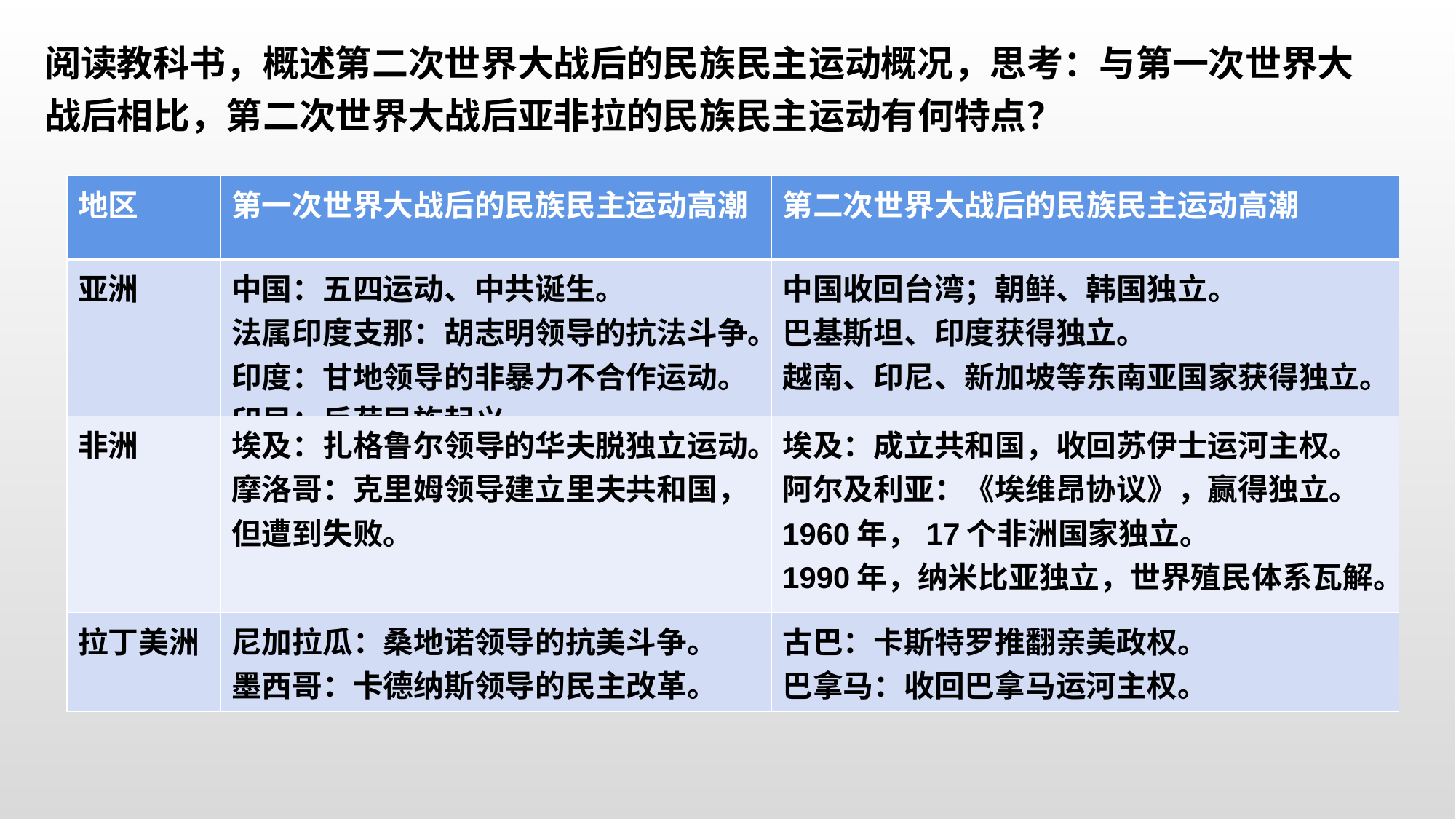

阅读教科书，概述第二次世界大战后的民族民主运动概况，思考：与第一次世界大战后相比，第二次世界大战后亚非拉的民族民主运动有何特点？
| 地区 | 第一次世界大战后的民族民主运动高潮 | 第二次世界大战后的民族民主运动高潮 |
| --- | --- | --- |
| 亚洲 | 中国：五四运动、中共诞生。 法属印度支那：胡志明领导的抗法斗争。 印度：甘地领导的非暴力不合作运动。 印尼：反荷民族起义 | 中国收回台湾；朝鲜、韩国独立。 巴基斯坦、印度获得独立。 越南、印尼、新加坡等东南亚国家获得独立。 |
| 非洲 | 埃及：扎格鲁尔领导的华夫脱独立运动。 摩洛哥：克里姆领导建立里夫共和国，但遭到失败。 | 埃及：成立共和国，收回苏伊士运河主权。 阿尔及利亚：《埃维昂协议》，赢得独立。 1960年，17个非洲国家独立。 1990年，纳米比亚独立，世界殖民体系瓦解。 |
| 拉丁美洲 | 尼加拉瓜：桑地诺领导的抗美斗争。 墨西哥：卡德纳斯领导的民主改革。 | 古巴：卡斯特罗推翻亲美政权。 巴拿马：收回巴拿马运河主权。 |